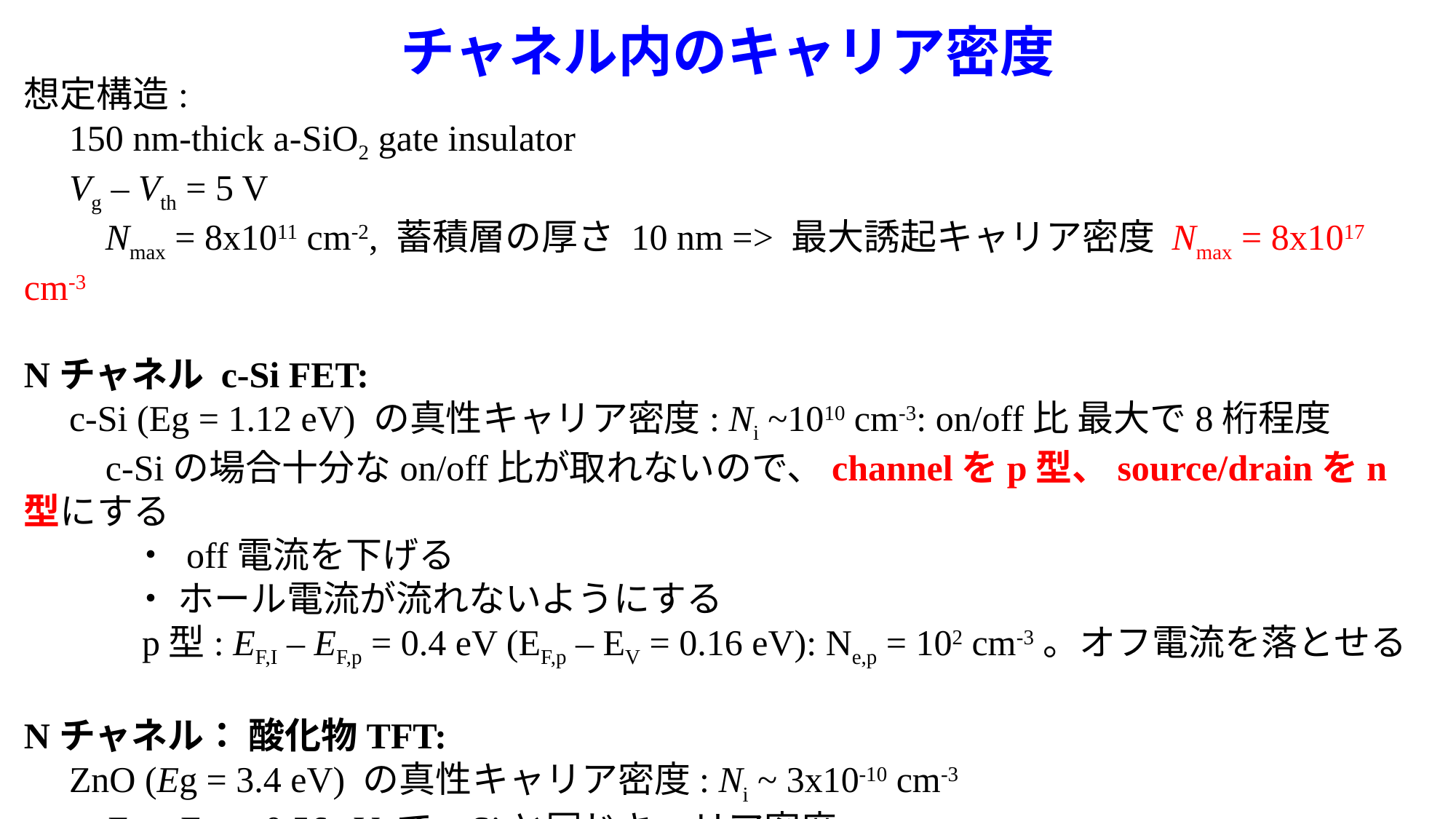

チャネル内のキャリア密度
想定構造:
　150 nm-thick a-SiO2 gate insulator
　Vg – Vth = 5 V
　　Nmax = 8x1011 cm-2, 蓄積層の厚さ 10 nm => 最大誘起キャリア密度 Nmax = 8x1017 cm-3

Nチャネル c-Si FET:
　c-Si (Eg = 1.12 eV) の真性キャリア密度: Ni ~1010 cm-3: on/off比 最大で8桁程度
　　c-Siの場合十分なon/off比が取れないので、channelをp型、source/drainをn型にする
　　　・ off電流を下げる
　　　・ ホール電流が流れないようにする
　　　p型: EF,I – EF,p = 0.4 eV (EF,p – EV = 0.16 eV): Ne,p = 102 cm-3。オフ電流を落とせる

Nチャネル： 酸化物TFT:
　ZnO (Eg = 3.4 eV) の真性キャリア密度: Ni ~ 3x10-10 cm-3
　　EC – EF,n = 0.56 eV でc-Siと同じキャリア密度
　　実際にはもっとEF,nを深くできる => Ioff <10-20 A/μm(ゲート幅) の報告あり
　　source/drainはohmic接触のまま on/off比を上げられる